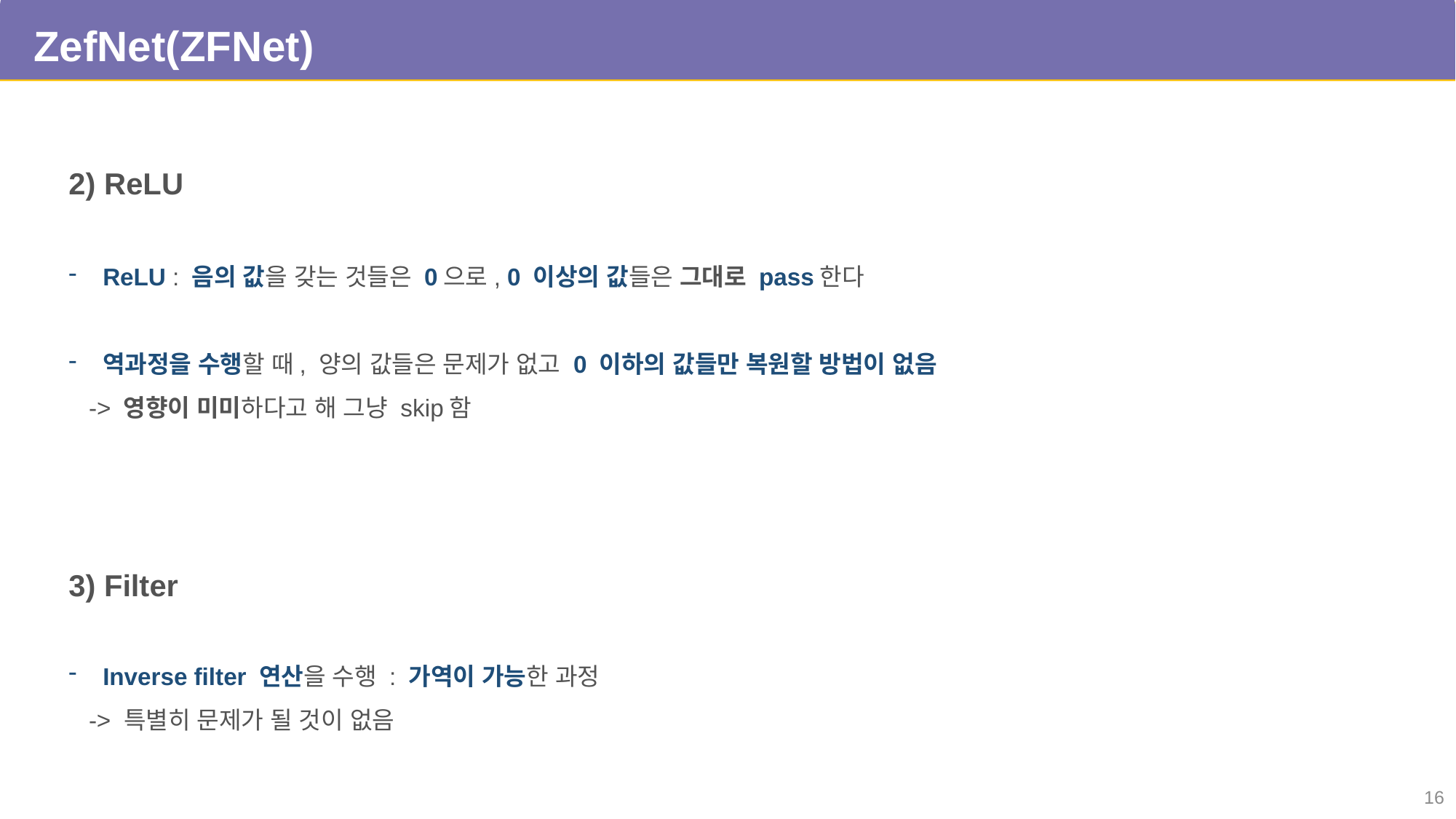

ZefNet(ZFNet)

2) ReLU

ReLU : 음의 값을 갖는 것들은 0으로, 0 이상의 값들은 그대로 pass한다

역과정을 수행할 때, 양의 값들은 문제가 없고 0 이하의 값들만 복원할 방법이 없음
   -> 영향이 미미하다고 해 그냥 skip함
3) Filter

Inverse filter 연산을 수행 : 가역이 가능한 과정
   -> 특별히 문제가 될 것이 없음
16